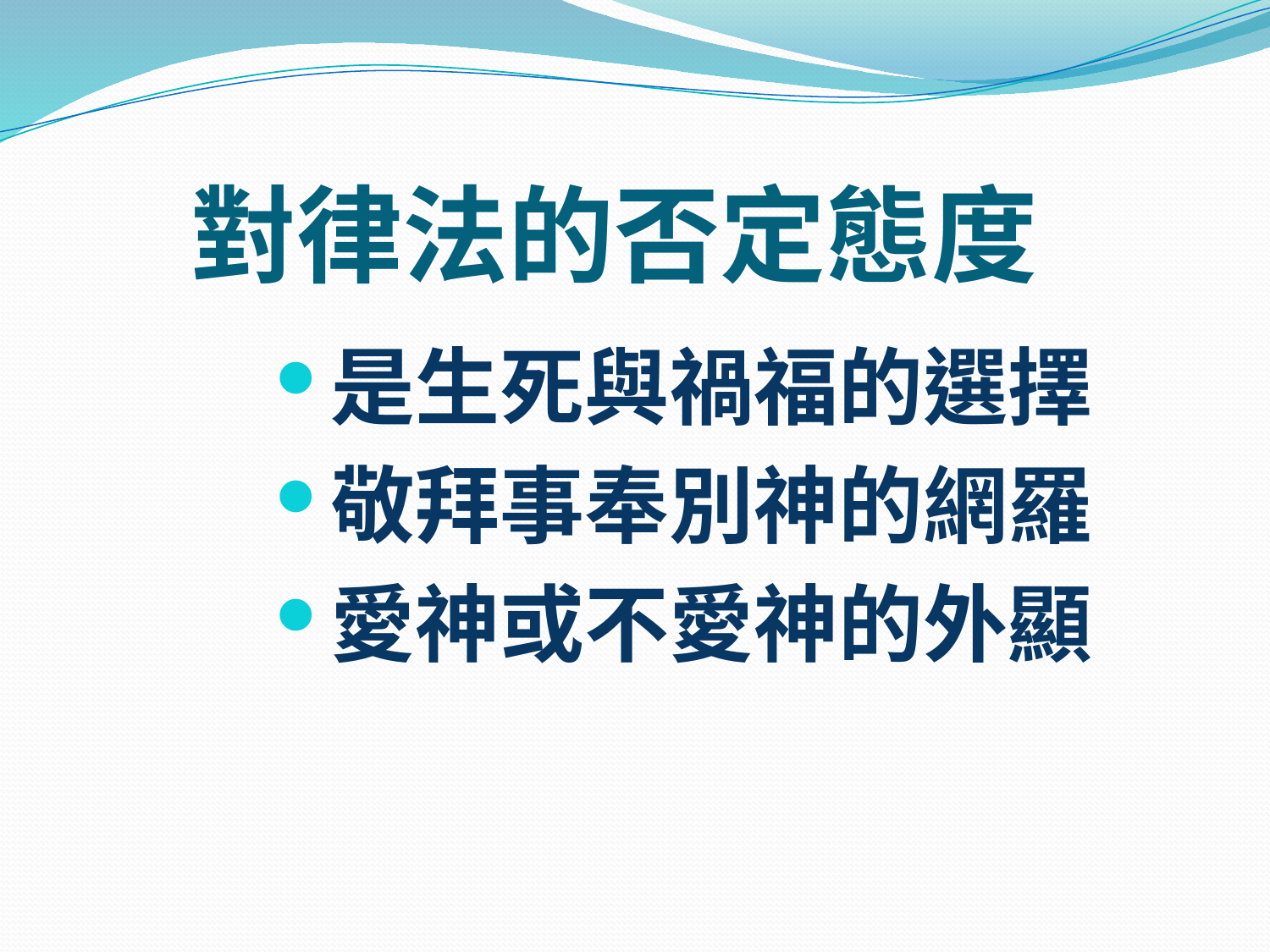

# 對律法的否定態度
是生死與禍福的選擇
敬拜事奉別神的網羅
愛神或不愛神的外顯